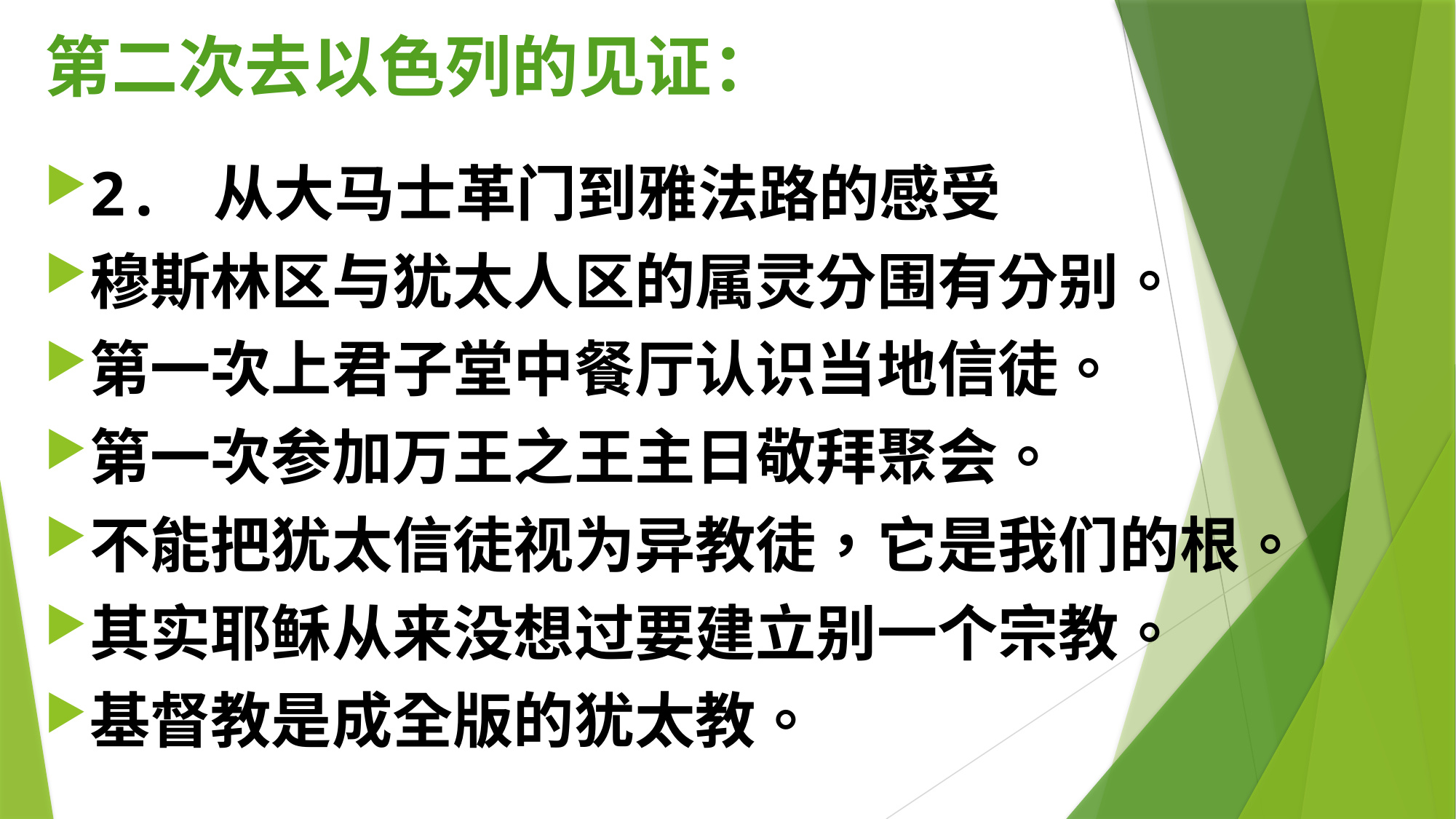

# 第二次去以色列的见证：
2. 从大马士革门到雅法路的感受
穆斯林区与犹太人区的属灵分围有分别。
第一次上君子堂中餐厅认识当地信徒。
第一次参加万王之王主日敬拜聚会。
不能把犹太信徒视为异教徒，它是我们的根。
其实耶稣从来没想过要建立别一个宗教。
基督教是成全版的犹太教。